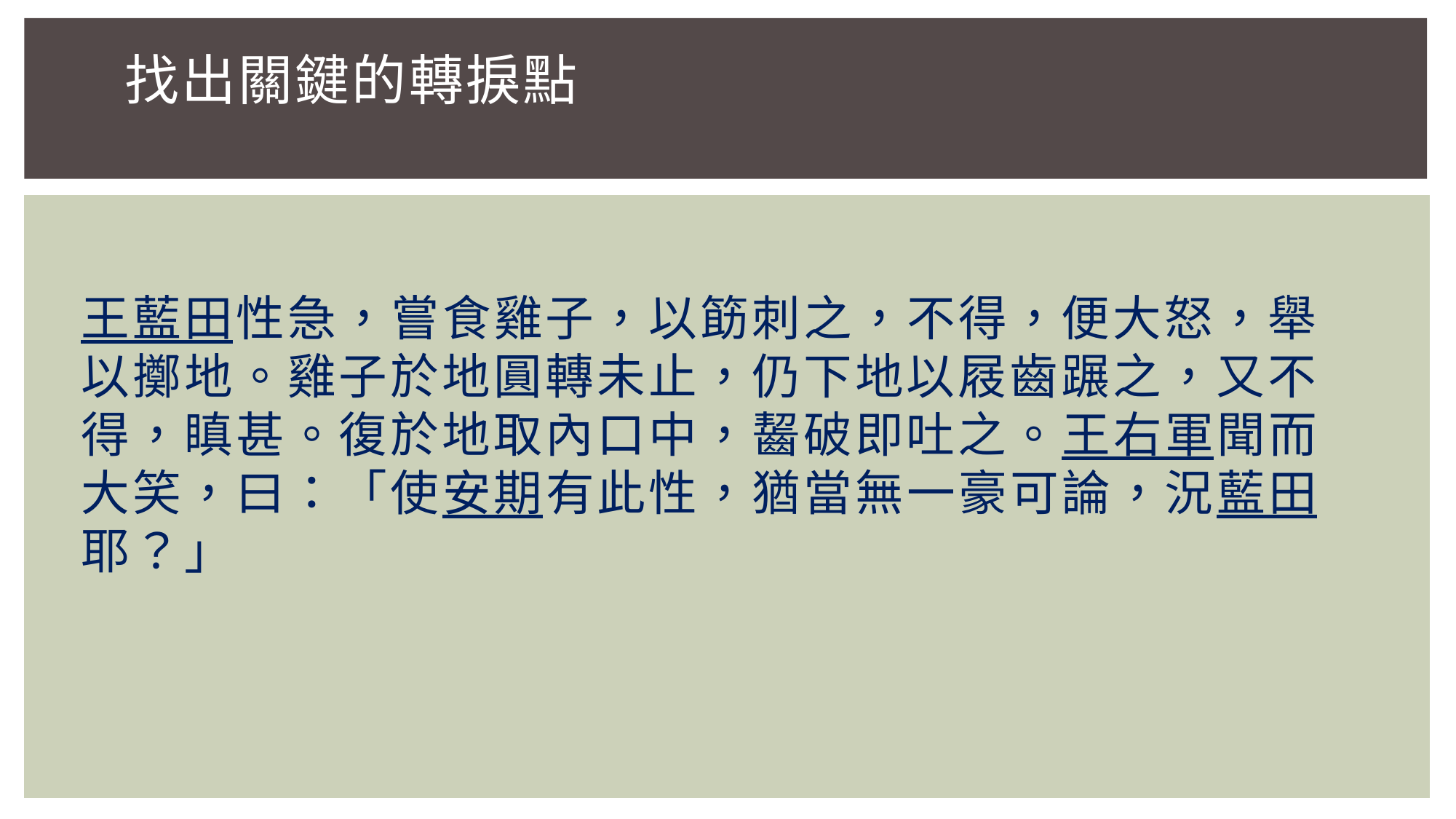

找出關鍵的轉捩點
# 王藍田性急，嘗食雞子，以筯刺之，不得，便大怒，舉以擲地。雞子於地圓轉未止，仍下地以屐齒蹍之，又不得，瞋甚。復於地取內口中，齧破即吐之。王右軍聞而大笑，曰：「使安期有此性，猶當無一豪可論，況藍田耶？」